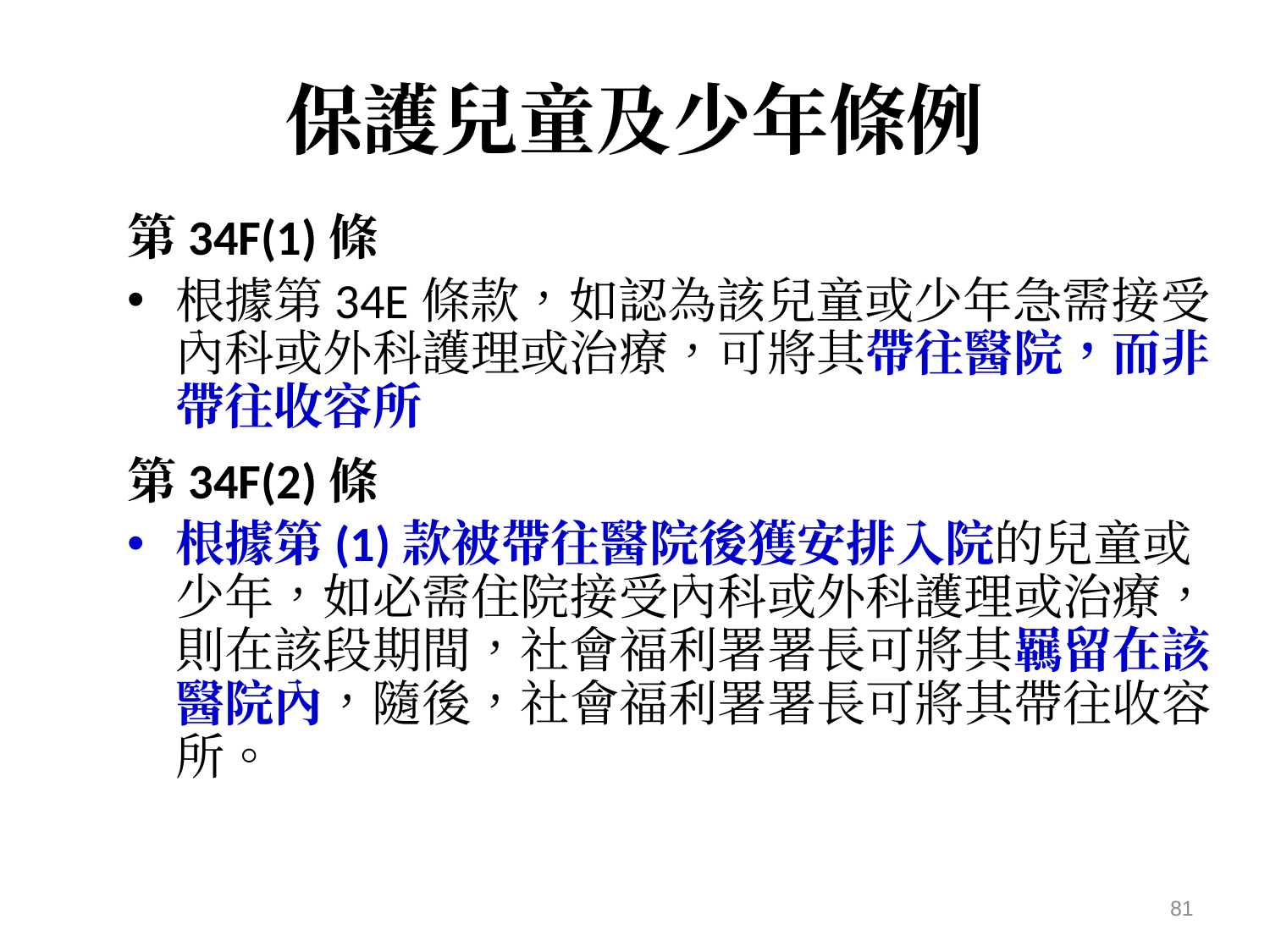

# 保護兒童及少年條例
第34F(1)條
根據第34E條款，如認為該兒童或少年急需接受內科或外科護理或治療，可將其帶往醫院，而非帶往收容所
第34F(2)條
根據第(1)款被帶往醫院後獲安排入院的兒童或少年，如必需住院接受內科或外科護理或治療，則在該段期間，社會福利署署長可將其羈留在該醫院內，隨後，社會福利署署長可將其帶往收容所。
81